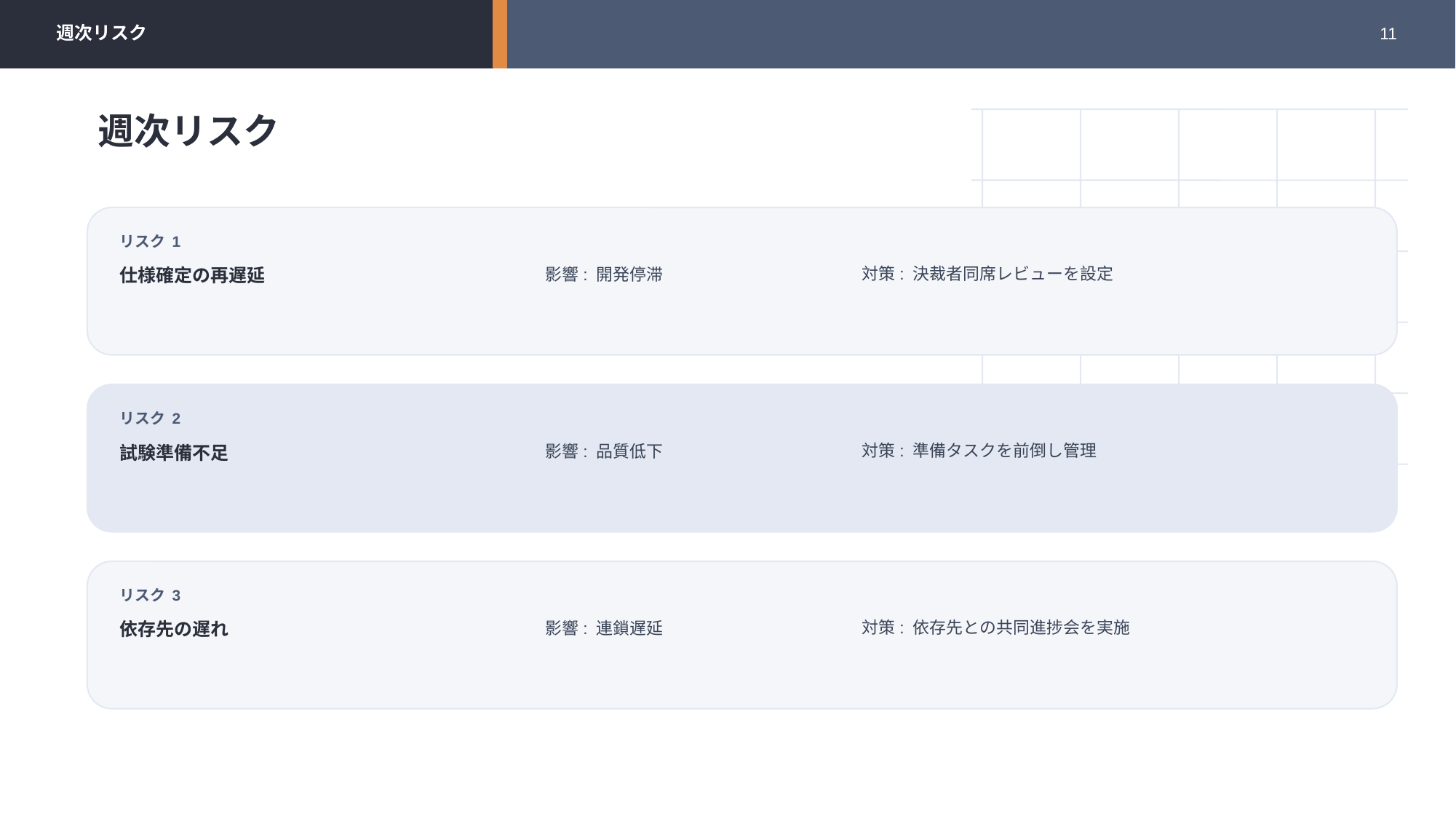

週次リスク
11
週次リスク

リスク 1

仕様確定の再遅延
影響: 開発停滞
対策: 決裁者同席レビューを設定

リスク 2
試験準備不足
影響: 品質低下
対策: 準備タスクを前倒し管理

リスク 3
依存先の遅れ
影響: 連鎖遅延
対策: 依存先との共同進捗会を実施